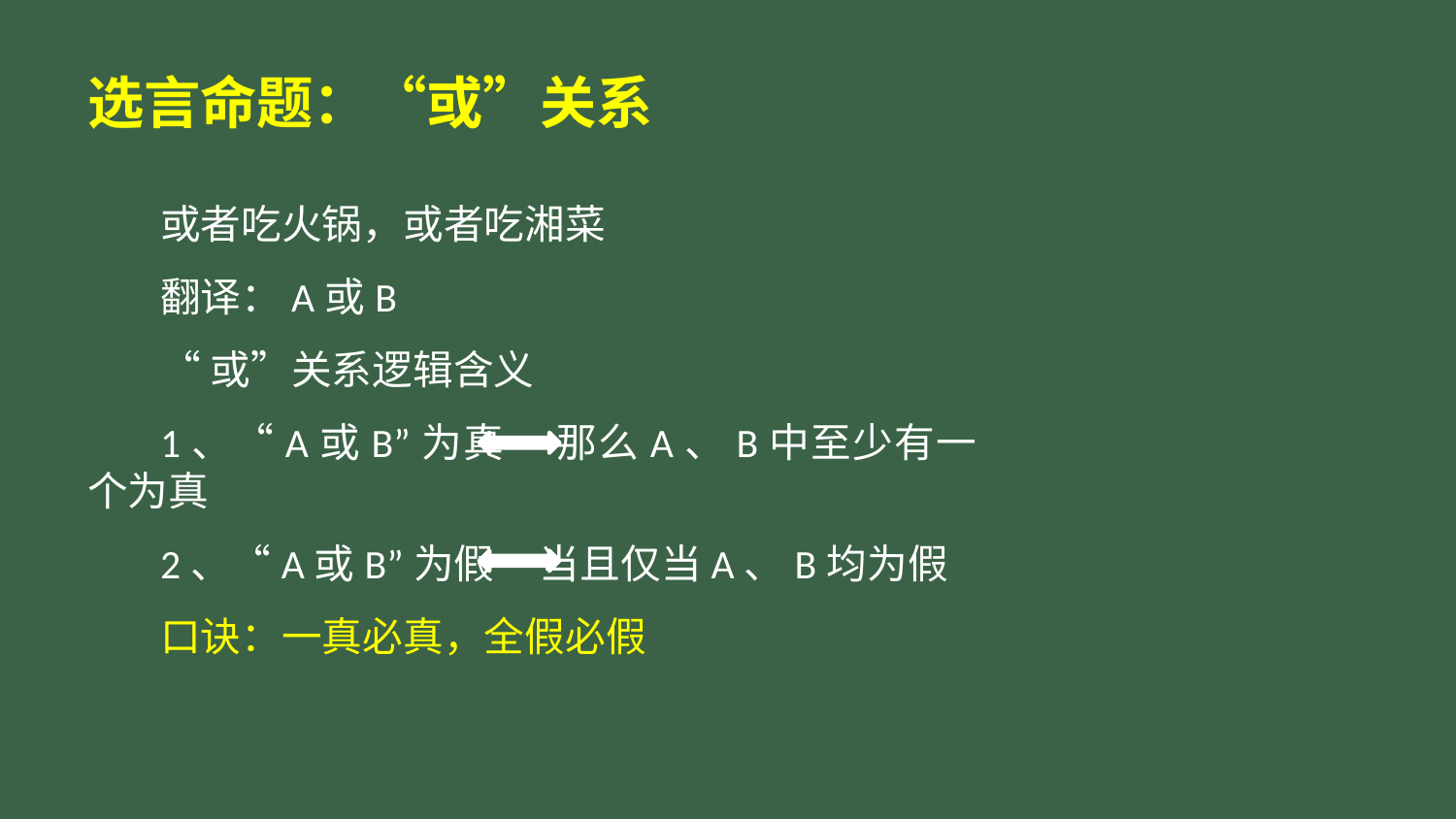

# 选言命题：“或”关系
或者吃火锅，或者吃湘菜
翻译：A或B
“或”关系逻辑含义
1、“A或B”为真     那么A、B中至少有一个为真
2、“A或B”为假     当且仅当A、B均为假
口诀：一真必真，全假必假